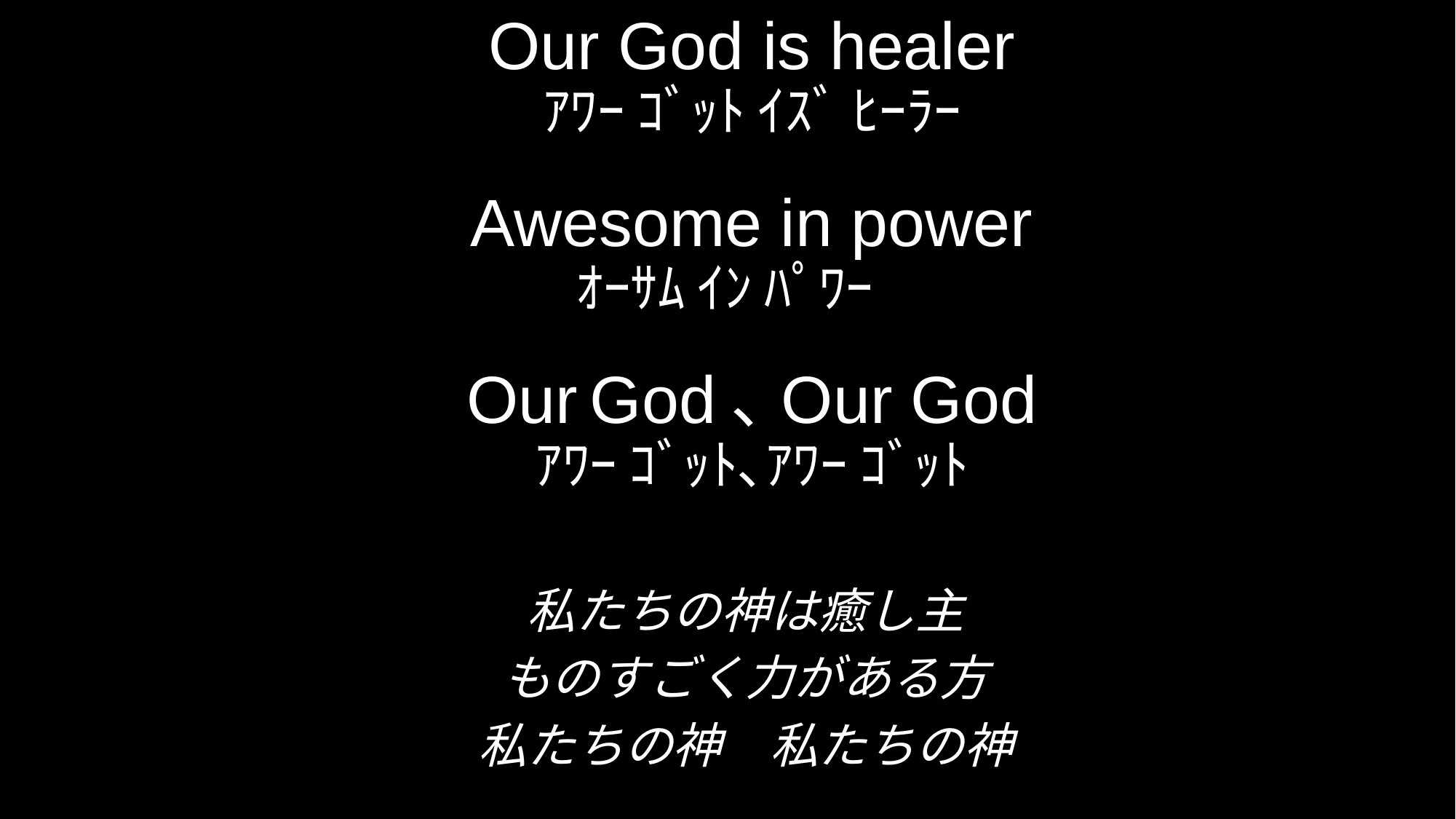

# Our God is healer ｱﾜｰ ｺﾞｯﾄ ｲｽﾞ ﾋｰﾗｰ Awesome in power ｵｰｻﾑ ｲﾝ ﾊﾟﾜｰ　 Our God､Our God ｱﾜｰ ｺﾞｯﾄ､ｱﾜｰ ｺﾞｯﾄ
私たちの神は癒し主
ものすごく力がある方
私たちの神　私たちの神